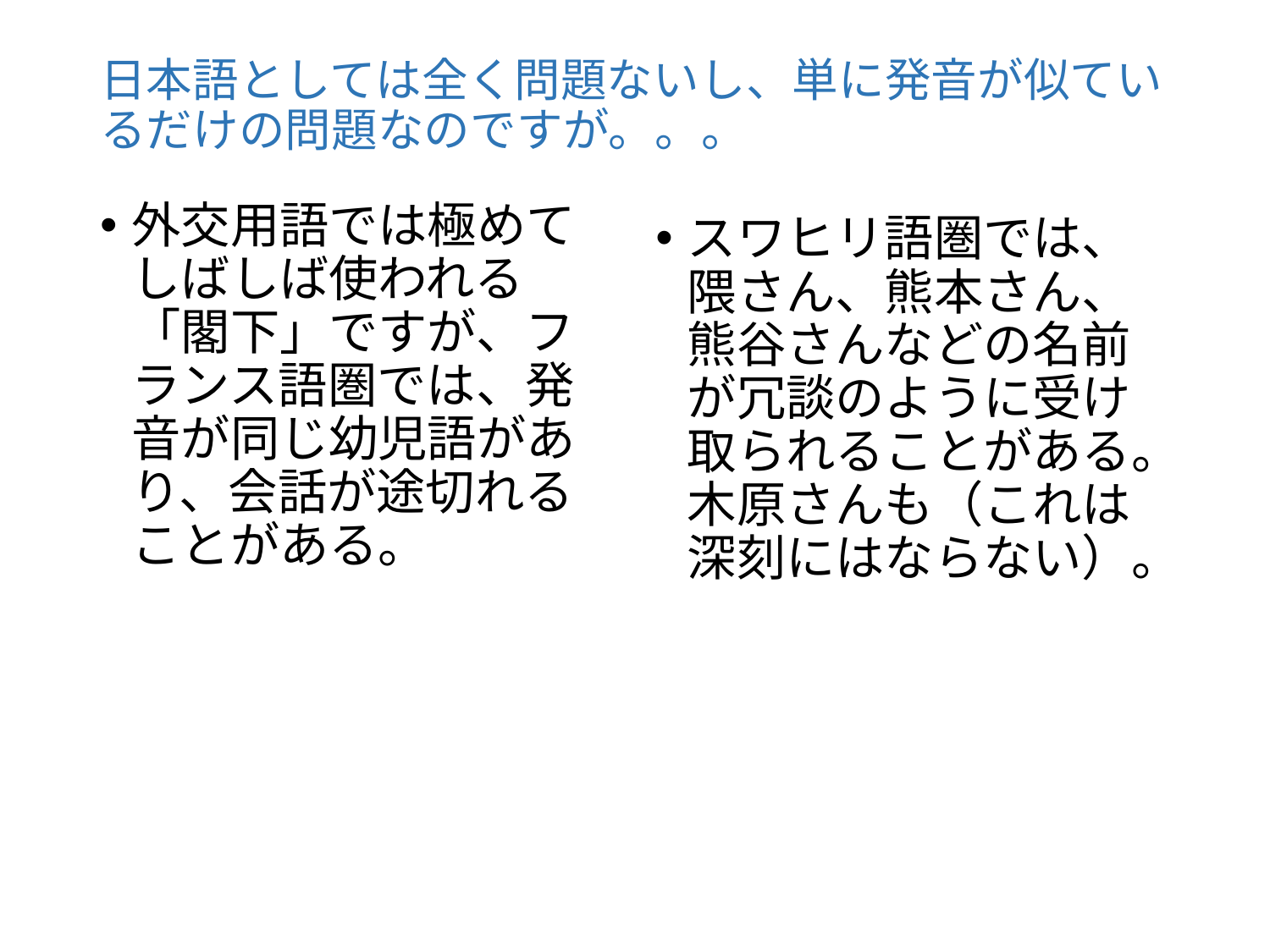

# 日本語としては全く問題ないし、単に発音が似ているだけの問題なのですが。。。
外交用語では極めてしばしば使われる「閣下」ですが、フランス語圏では、発音が同じ幼児語があり、会話が途切れることがある。
スワヒリ語圏では、隈さん、熊本さん、熊谷さんなどの名前が冗談のように受け取られることがある。木原さんも（これは深刻にはならない）。